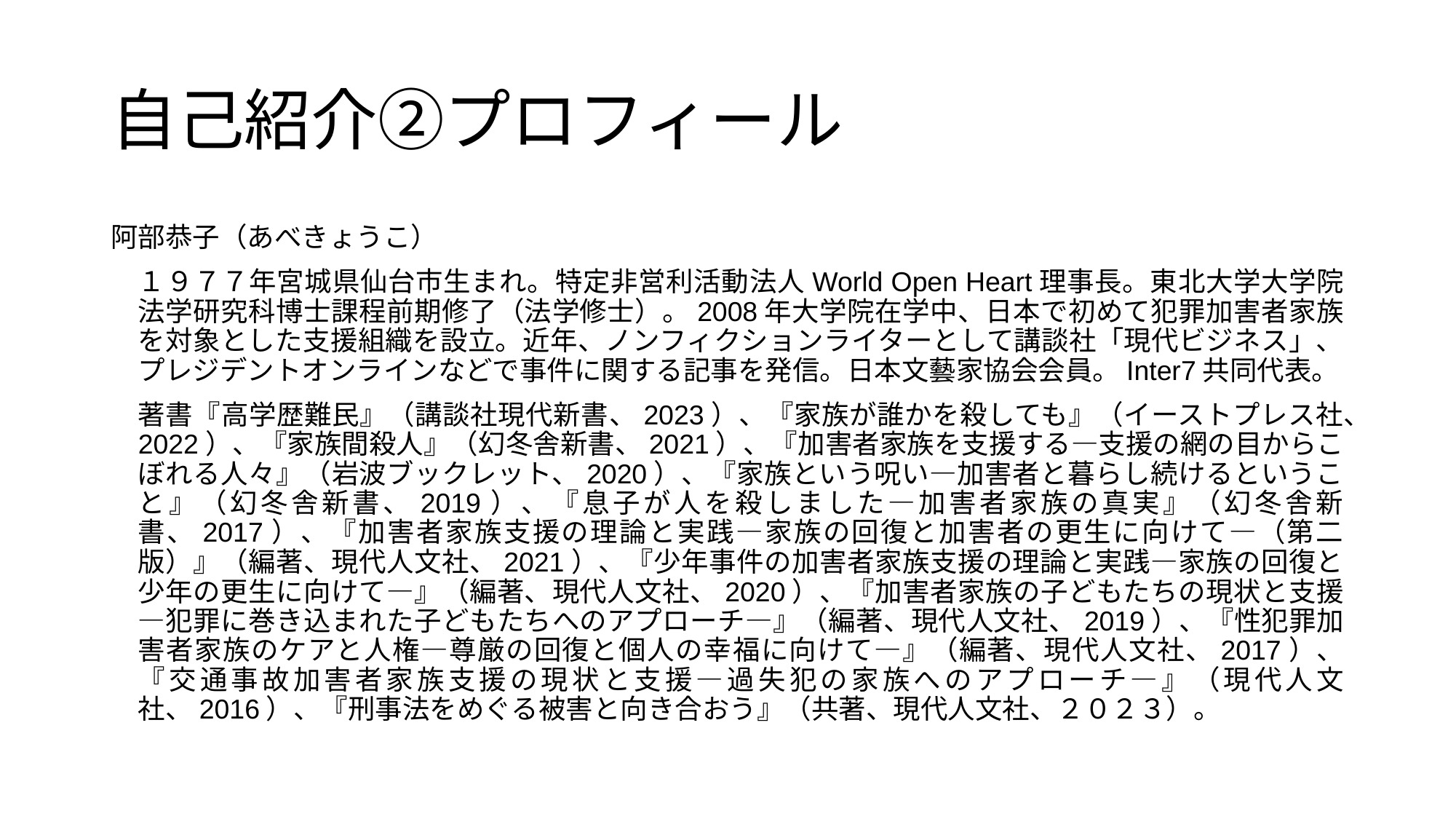

# 自己紹介②プロフィール
阿部恭子（あべきょうこ）
１９７７年宮城県仙台市生まれ。特定非営利活動法人World Open Heart理事長。東北大学大学院法学研究科博士課程前期修了（法学修士）。2008年大学院在学中、日本で初めて犯罪加害者家族を対象とした支援組織を設立。近年、ノンフィクションライターとして講談社「現代ビジネス」、プレジデントオンラインなどで事件に関する記事を発信。日本文藝家協会会員。Inter7共同代表。
著書『高学歴難民』（講談社現代新書、2023）、『家族が誰かを殺しても』（イーストプレス社、2022）、『家族間殺人』（幻冬舎新書、2021）、『加害者家族を支援する―支援の網の目からこぼれる人々』（岩波ブックレット、2020）、『家族という呪い―加害者と暮らし続けるということ』（幻冬舎新書、2019）、『息子が人を殺しました―加害者家族の真実』（幻冬舎新書、2017）、『加害者家族支援の理論と実践―家族の回復と加害者の更生に向けて―（第二版）』（編著、現代人文社、2021）、『少年事件の加害者家族支援の理論と実践―家族の回復と少年の更生に向けて―』（編著、現代人文社、2020）、『加害者家族の子どもたちの現状と支援―犯罪に巻き込まれた子どもたちへのアプローチ―』（編著、現代人文社、2019）、『性犯罪加害者家族のケアと人権―尊厳の回復と個人の幸福に向けて―』（編著、現代人文社、2017）、『交通事故加害者家族支援の現状と支援―過失犯の家族へのアプローチ―』（現代人文社、2016）、『刑事法をめぐる被害と向き合おう』（共著、現代人文社、２０２３）。